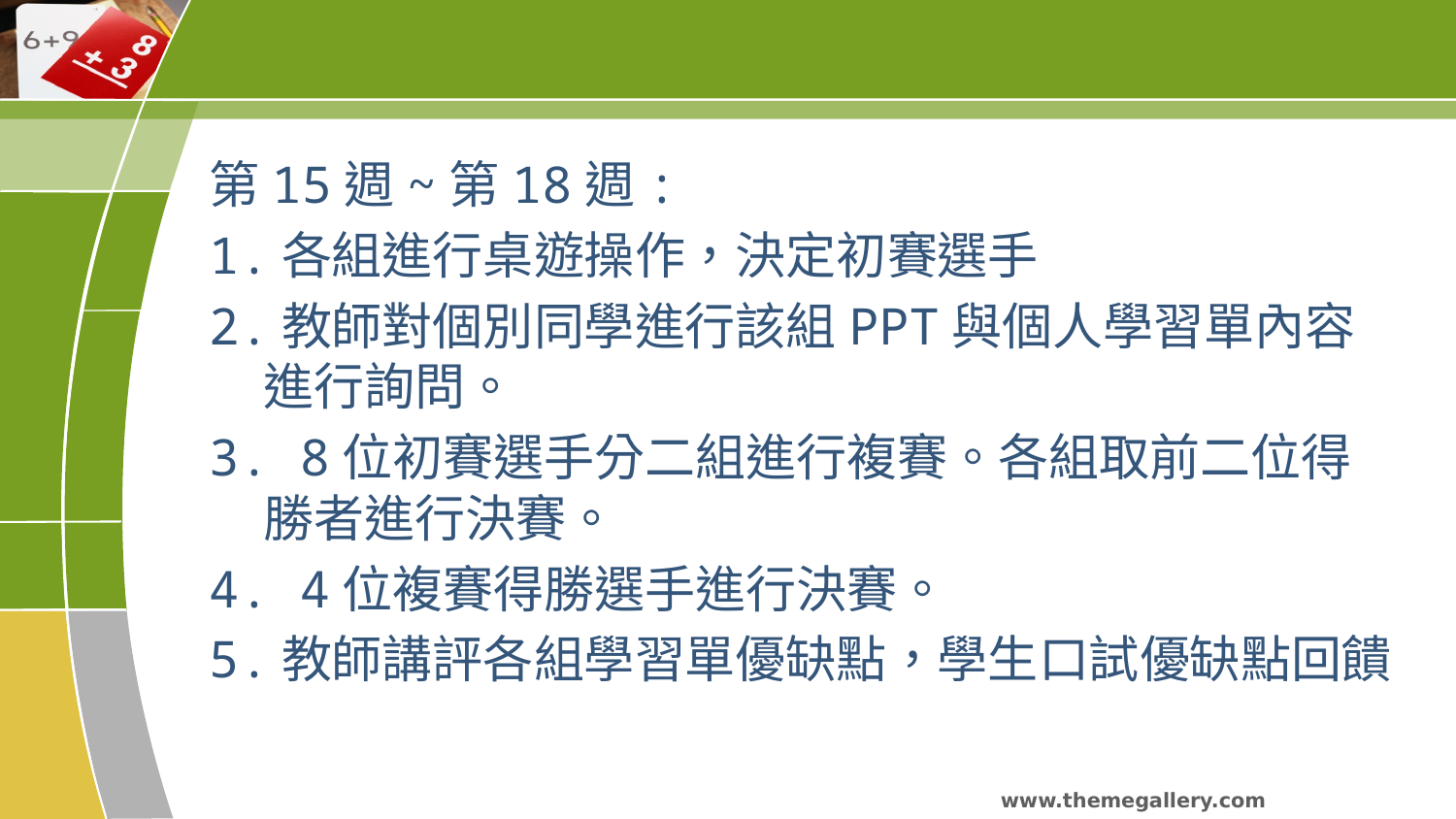

#
第15週~第18週:
1.各組進行桌遊操作，決定初賽選手
2.教師對個別同學進行該組PPT與個人學習單內容進行詢問。
3. 8位初賽選手分二組進行複賽。各組取前二位得勝者進行決賽。
4. 4位複賽得勝選手進行決賽。
5.教師講評各組學習單優缺點，學生口試優缺點回饋
www.themegallery.com